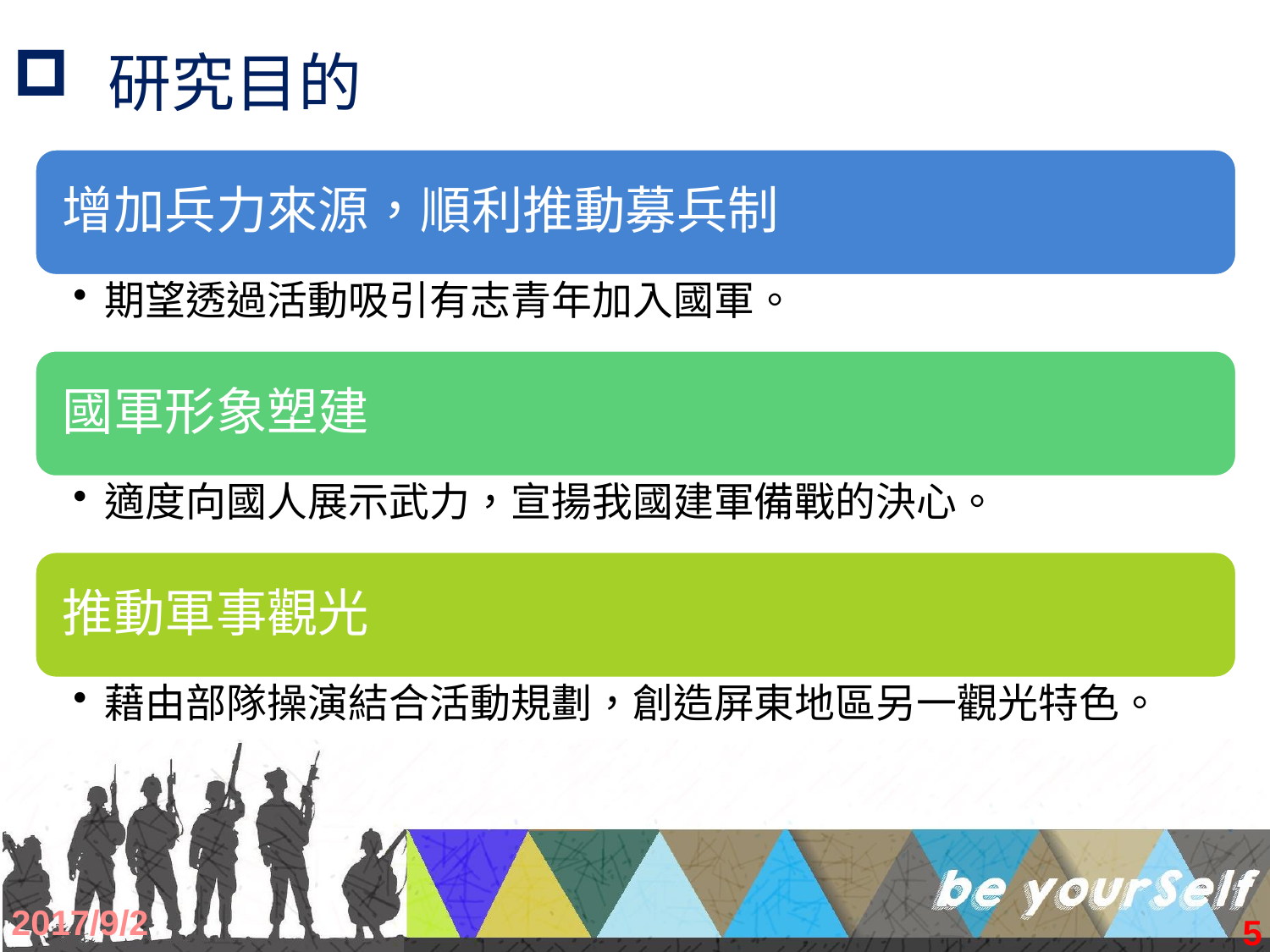

# 研究目的
增加兵力來源，順利推動募兵制
期望透過活動吸引有志青年加入國軍。
國軍形象塑建
適度向國人展示武力，宣揚我國建軍備戰的決心。
推動軍事觀光
藉由部隊操演結合活動規劃，創造屏東地區另一觀光特色。
2017/9/2
5